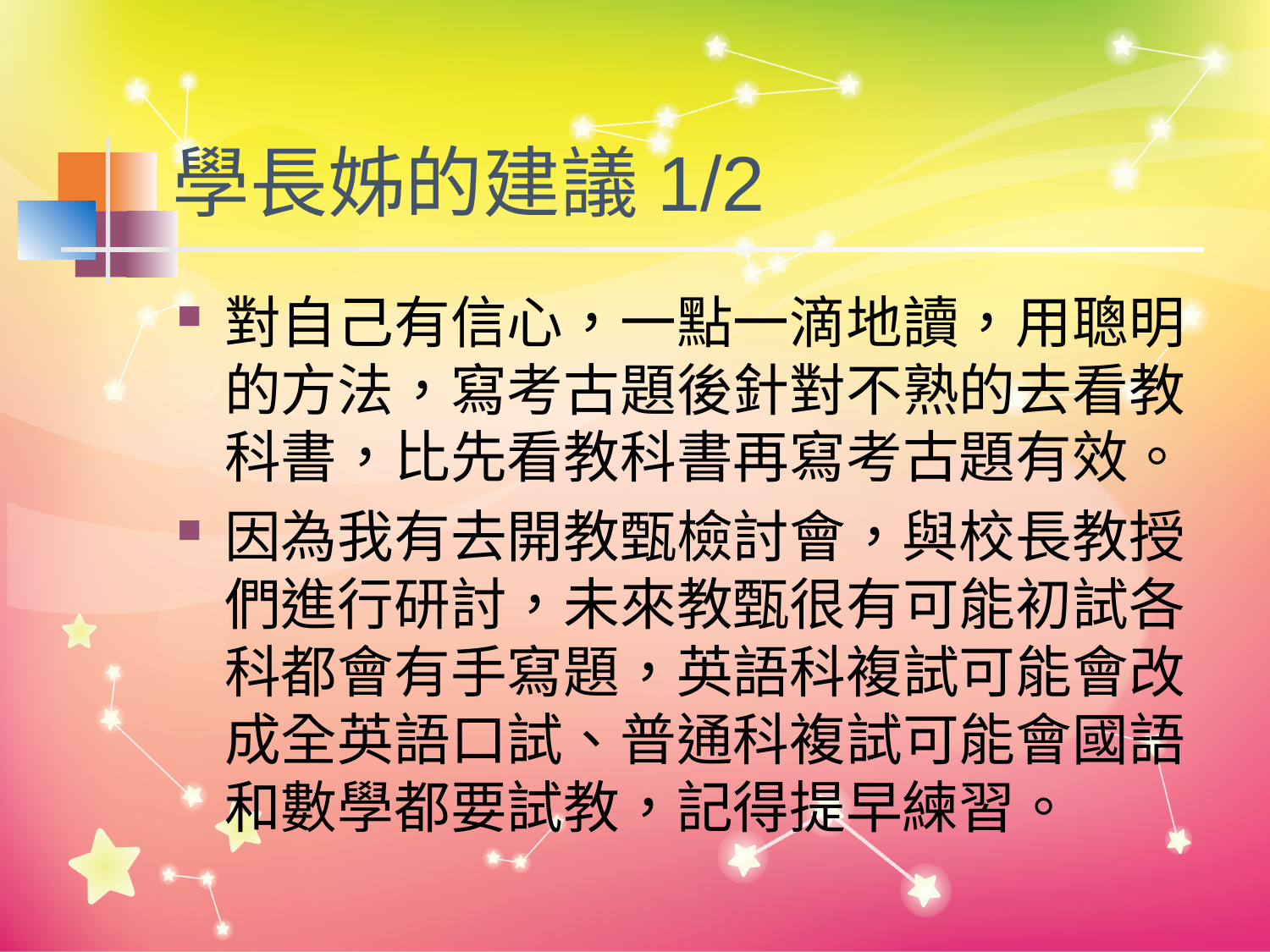

# 學長姊的建議1/2
對自己有信心，一點一滴地讀，用聰明的方法，寫考古題後針對不熟的去看教科書，比先看教科書再寫考古題有效。
因為我有去開教甄檢討會，與校長教授們進行研討，未來教甄很有可能初試各科都會有手寫題，英語科複試可能會改成全英語口試、普通科複試可能會國語和數學都要試教，記得提早練習。